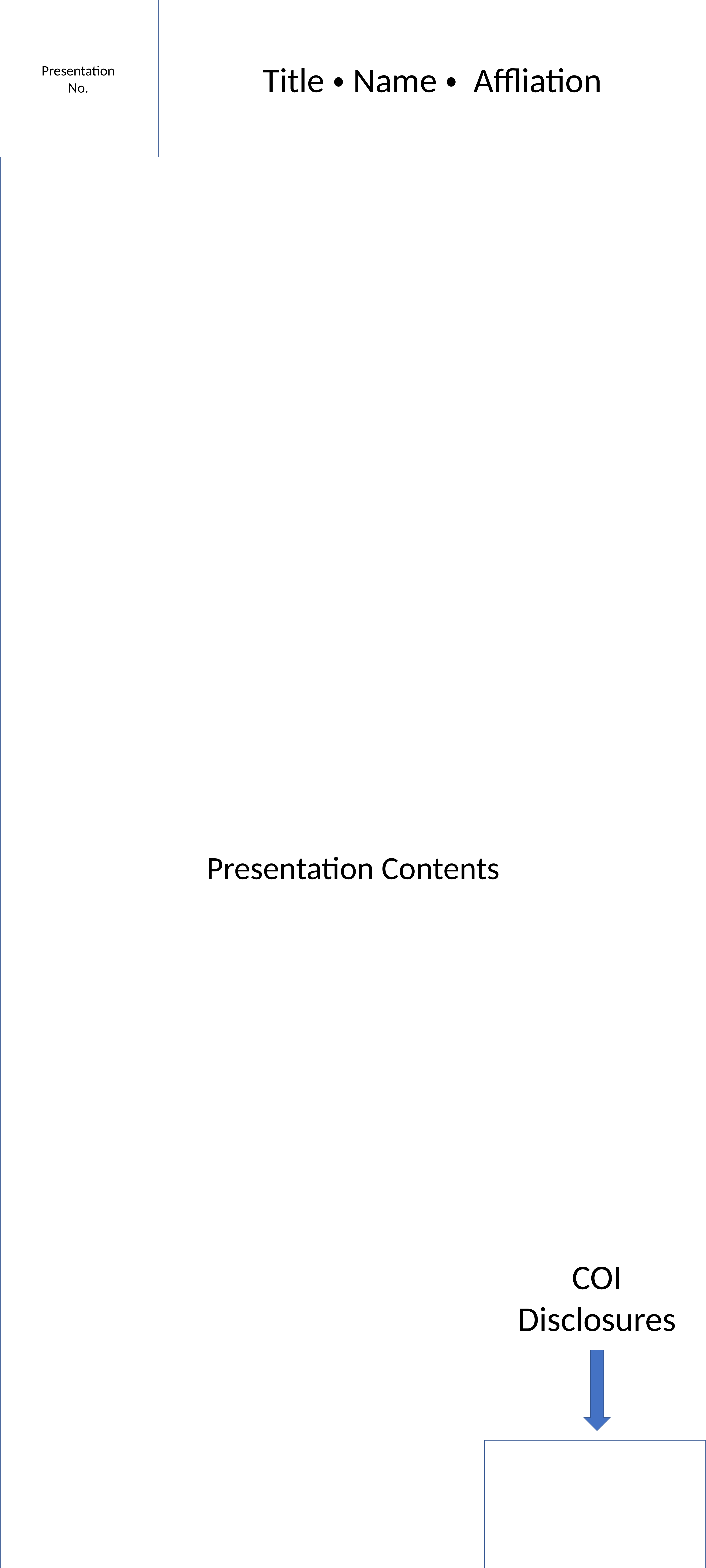

Presentation
No.
Title・Name・ Affliation
Presentation Contents
COI
Disclosures